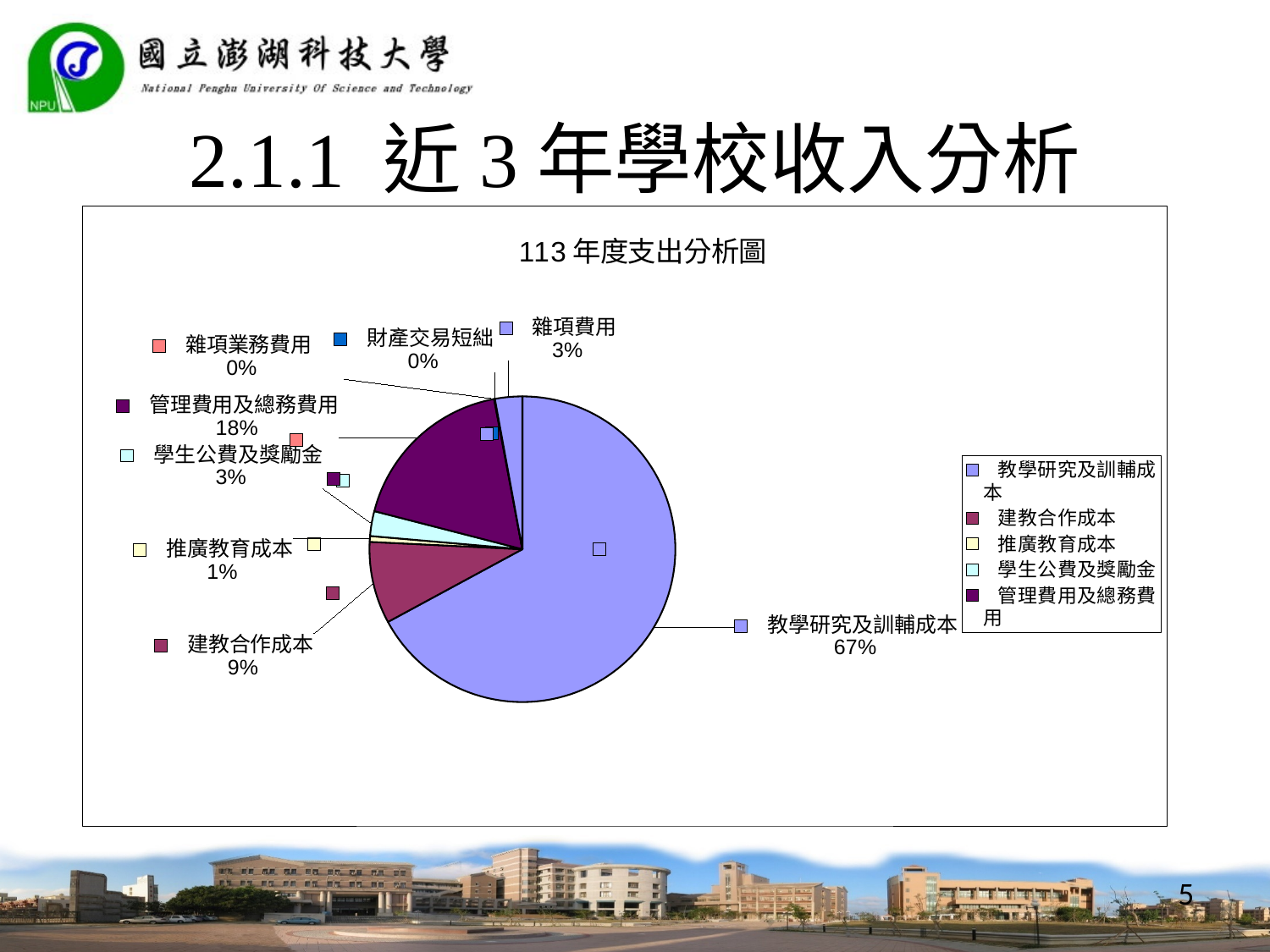

2.1.1 近3年學校收入分析

### Chart: 113年度支出分析圖

| Category | 113年度 |
|---|---|
|   教學研究及訓輔成本 | 45462.0 |
|   建教合作成本 | 5868.3 |
|   推廣教育成本 | 414.0 |
|   學生公費及獎勵金 | 1785.0 |
|   管理費用及總務費用 | 12212.0 |
|   雜項業務費用 | 48.0 |
|   財產交易短絀 | 7.0 |
|   雜項費用 | 1954.0 |
5